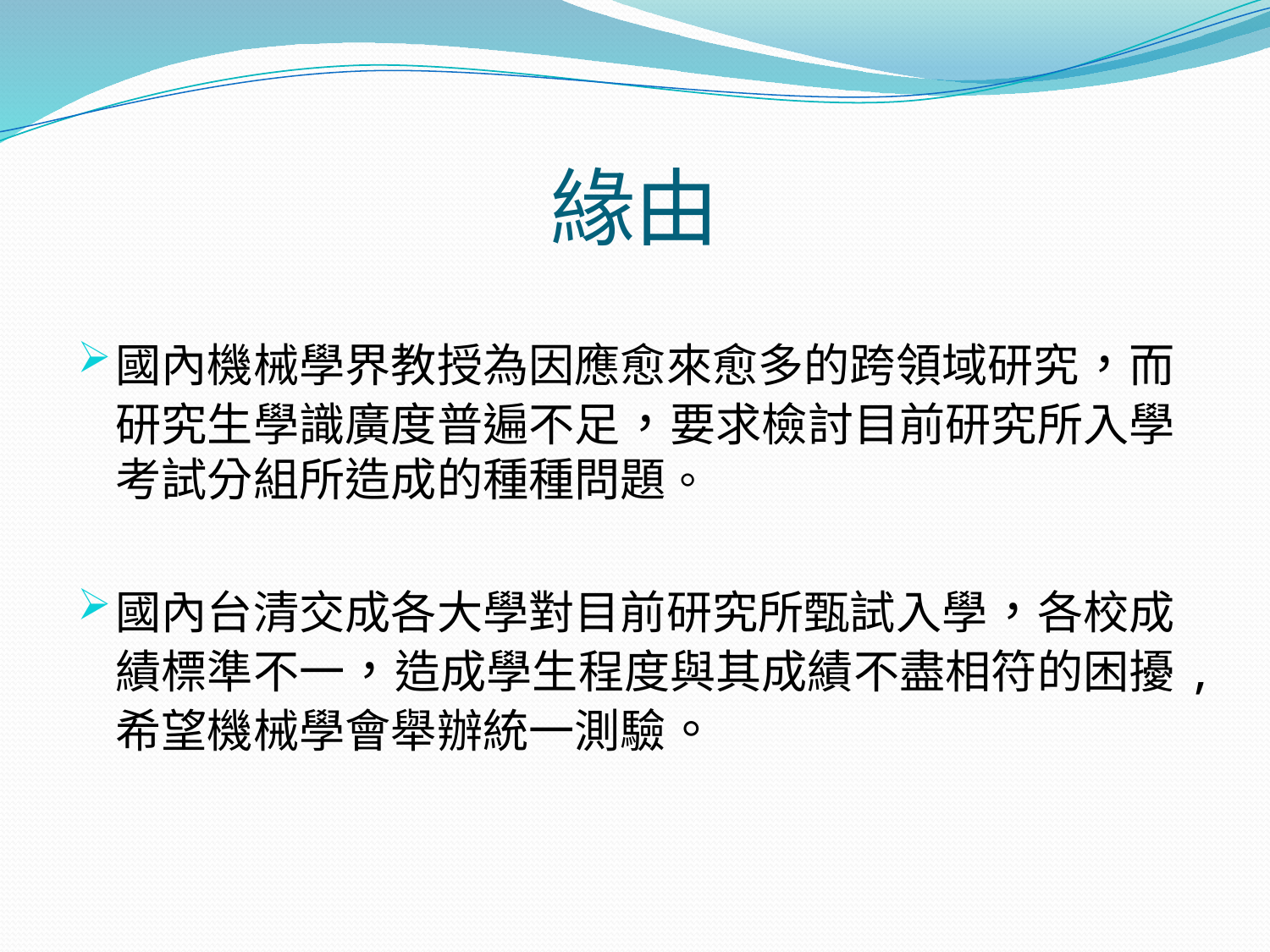

# 緣由
國內機械學界教授為因應愈來愈多的跨領域研究，而研究生學識廣度普遍不足，要求檢討目前研究所入學考試分組所造成的種種問題。

國內台清交成各大學對目前研究所甄試入學，各校成績標準不一，造成學生程度與其成績不盡相符的困擾,希望機械學會舉辦統一測驗。